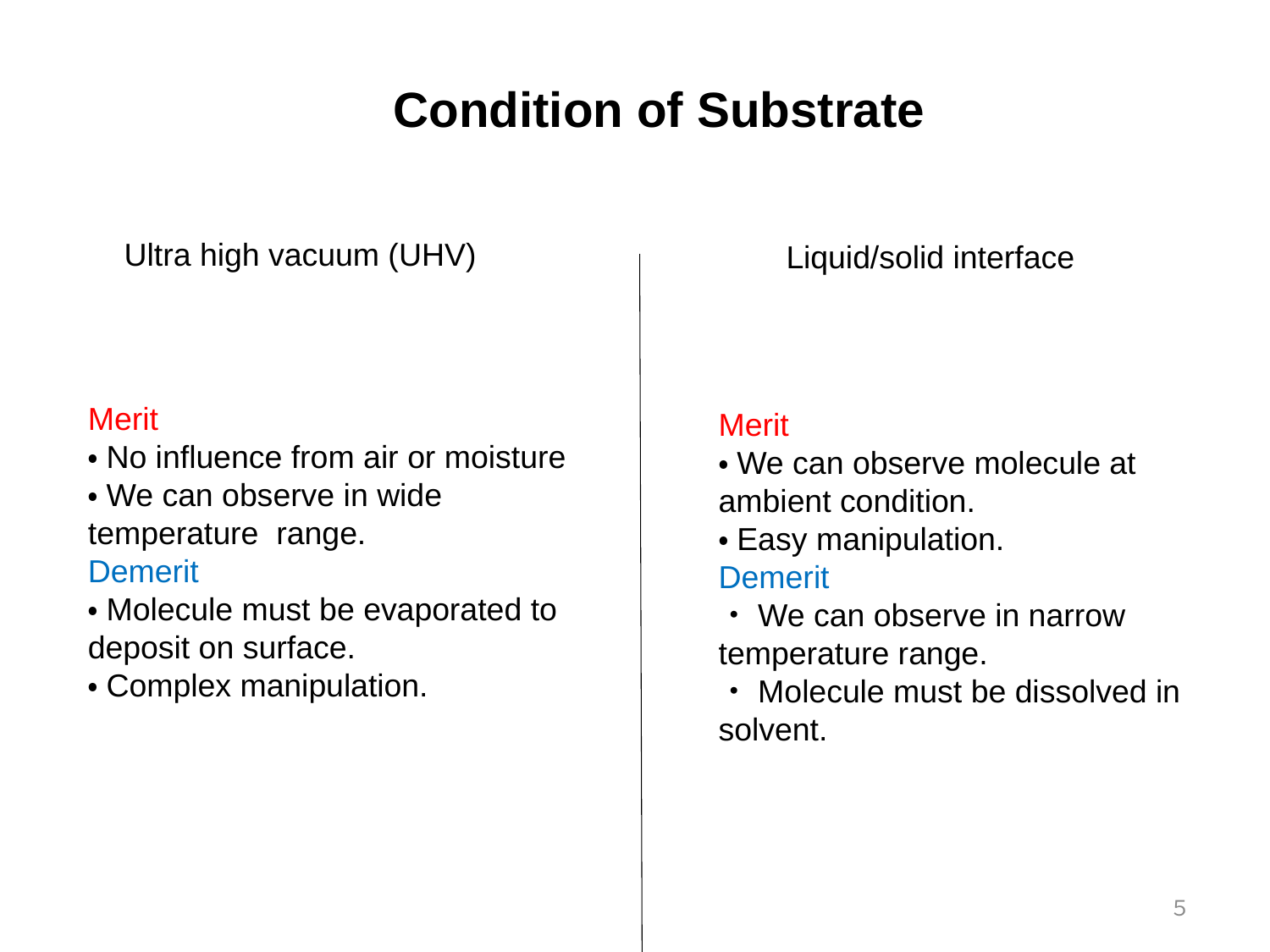

Condition of Substrate
Ultra high vacuum (UHV)
Liquid/solid interface
Merit
・No influence from air or moisture
・We can observe in wide temperature  range.
Demerit
・Molecule must be evaporated to deposit on surface.
・Complex manipulation.
Merit
・We can observe molecule at ambient condition.
・Easy manipulation.
Demerit
・We can observe in narrow temperature range.
・Molecule must be dissolved in solvent.

５